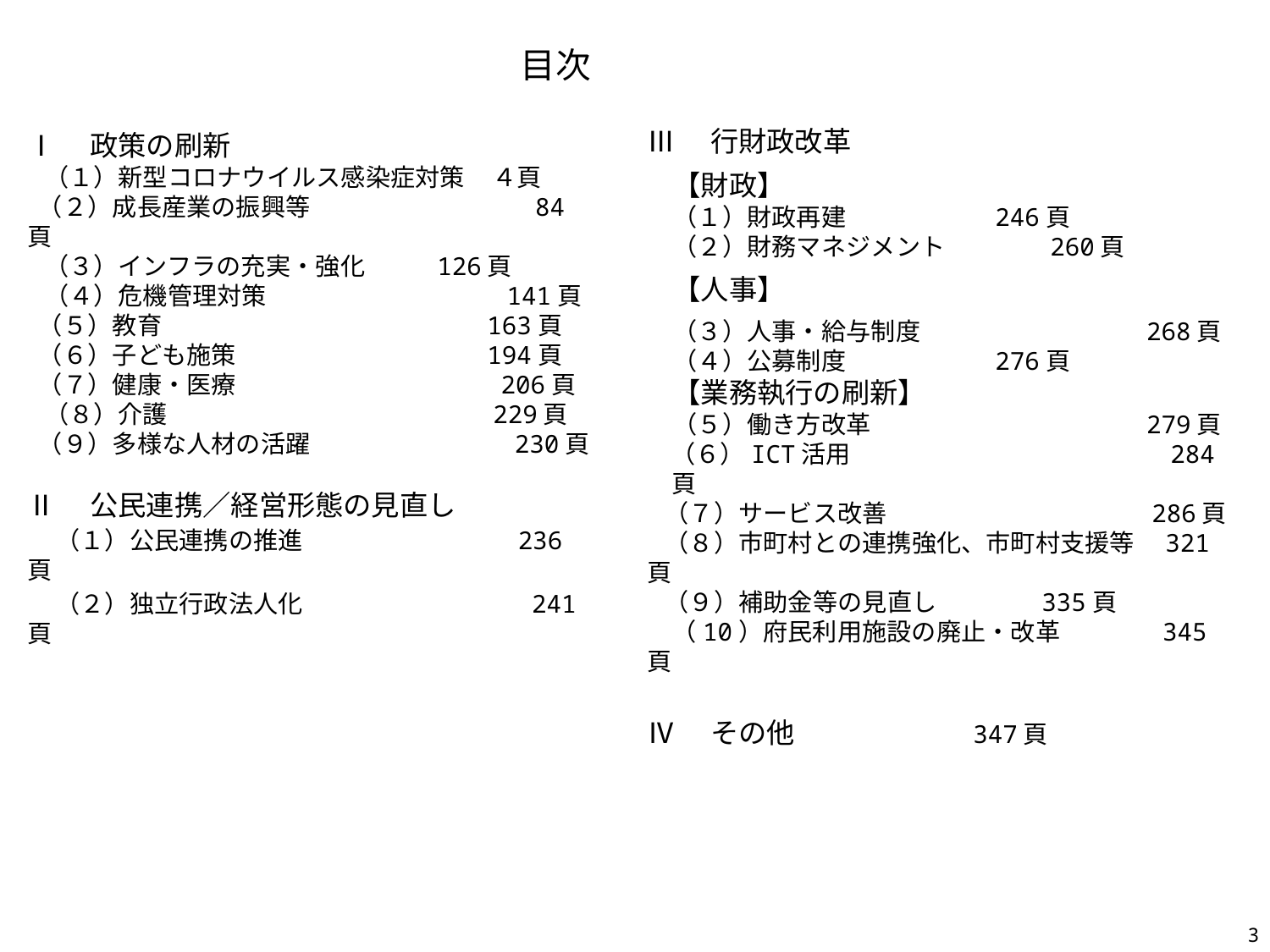

目次
Ⅲ　行財政改革
【財政】
（１）財政再建                          246頁
（２）財務マネジメント                  260頁
【人事】
（３）人事・給与制度　　　　　　　　    268頁
（４）公募制度                          276頁
【業務執行の刷新】
（５）働き方改革　　　　　　　　　　    279頁
 （６）ICT活用　　　  　　　　　　　　 　284頁
  （７）サービス改善　　　　　　　　　　  286頁
  （８）市町村との連携強化、市町村支援等　321頁
  （９）補助金等の見直し                  335頁
　（10）府民利用施設の廃止・改革　  　　  345頁

Ⅳ　その他                           347頁
Ⅰ　政策の刷新
  （１）新型コロナウイルス感染症対策     ４頁
  （２）成長産業の振興等		84頁
  （３）インフラの充実・強化            126頁
  （４）危機管理対策　　　　　　　　　  141頁
  （５）教育  　　　　　　　　　　　　  163頁
  （６）子ども施策　　　　　　　　　    194頁
  （７）健康・医療　　　　　　　　　　  206頁
  （８）介護　　　　　　　　　　　　    229頁
  （９）多様な人材の活躍　　　　　　　　230頁

Ⅱ　公民連携／経営形態の見直し
　（１）公民連携の推進　　　　　　　　  236頁
　（２）独立行政法人化　　　　　　　　　241頁
3